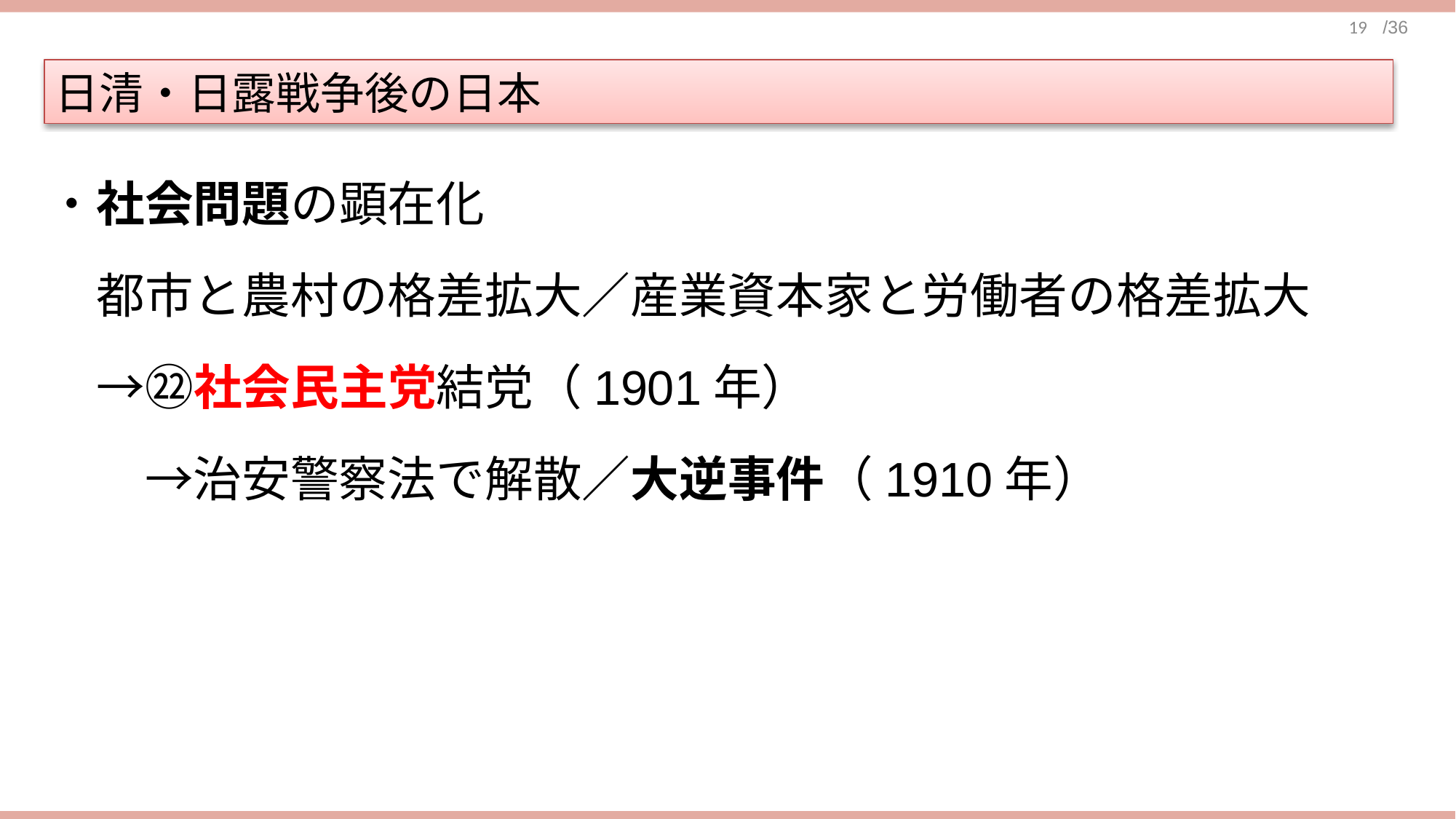

日清・日露戦争後の日本
・社会問題の顕在化
　都市と農村の格差拡大／産業資本家と労働者の格差拡大
　→㉒社会民主党結党（1901年）
　　→治安警察法で解散／大逆事件（1910年）